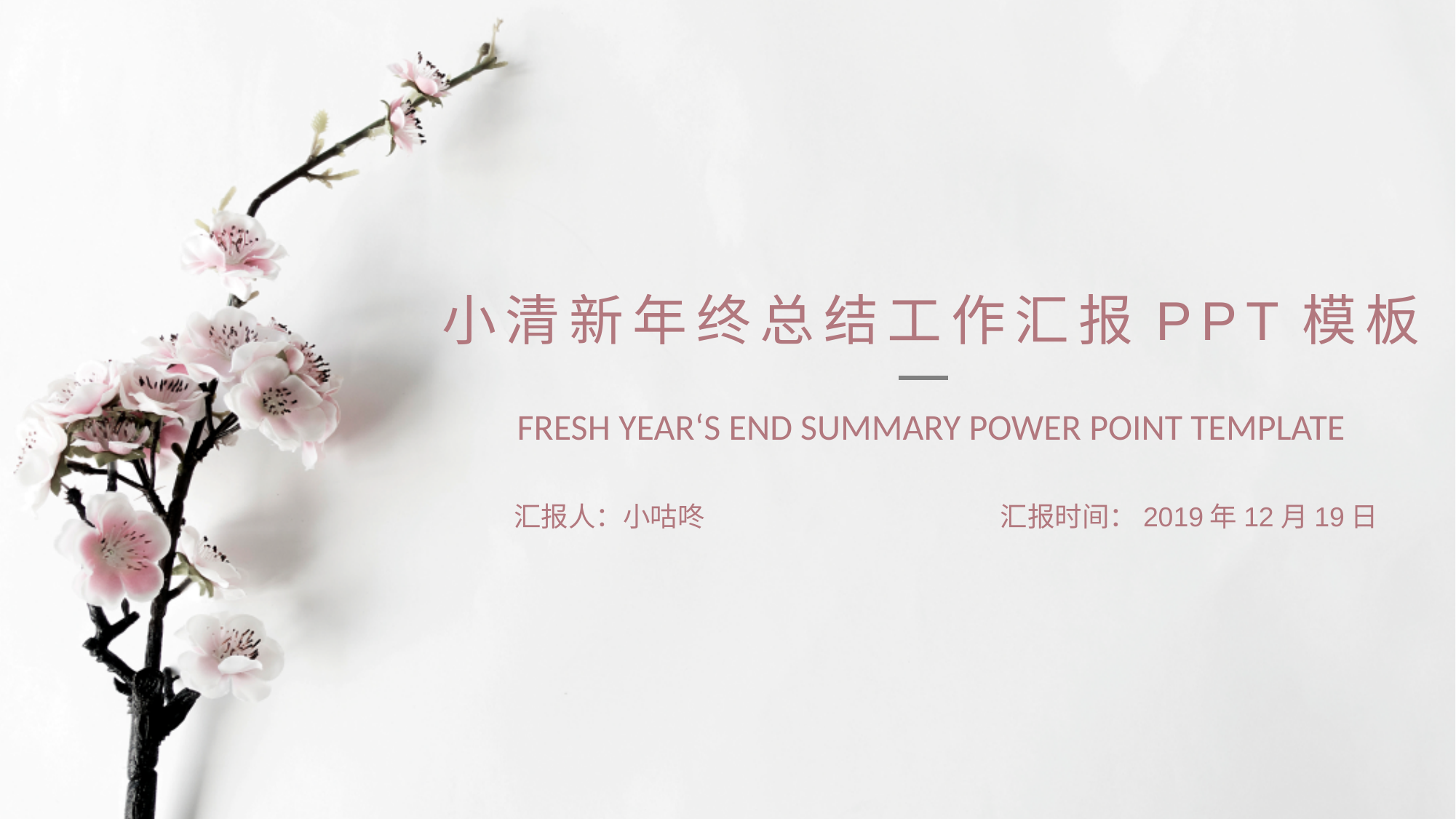

小清新年终总结工作汇报PPT模板
FRESH YEAR‘S END SUMMARY POWER POINT TEMPLATE
汇报时间：2019年12月19日
汇报人：小咕咚